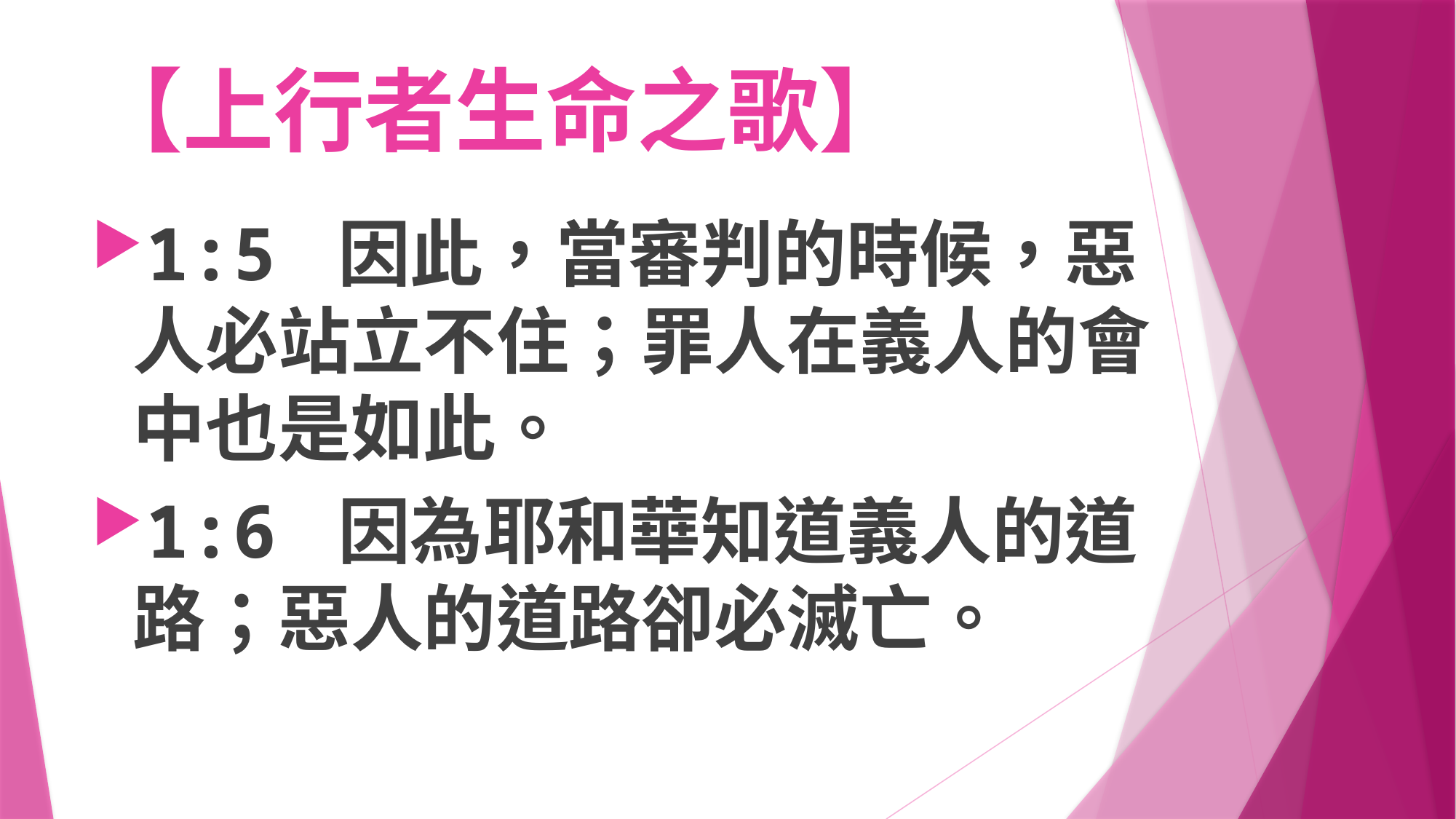

# 【上行者生命之歌】
1:5 因此，當審判的時候，惡人必站立不住；罪人在義人的會中也是如此。
1:6 因為耶和華知道義人的道路；惡人的道路卻必滅亡。